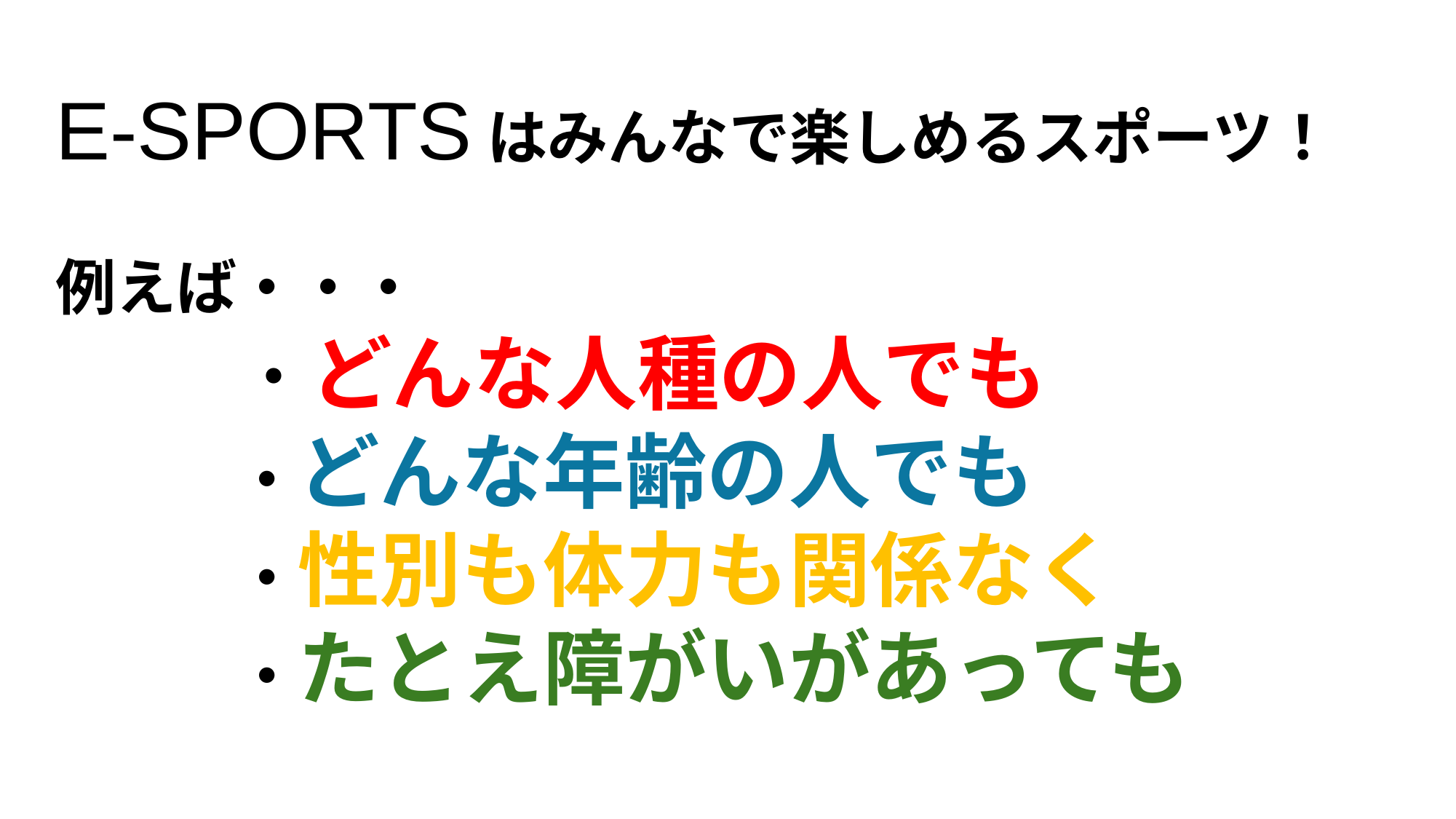

E-SPORTS​はみんなで楽しめるスポーツ！みんなで楽しめるスポーツ
例えば・・・
　　　・どんな人種の人でも
　　　・どんな年齢の人でも
　　　・性別も体力も関係なく
　　　・たとえ障がいがあっても